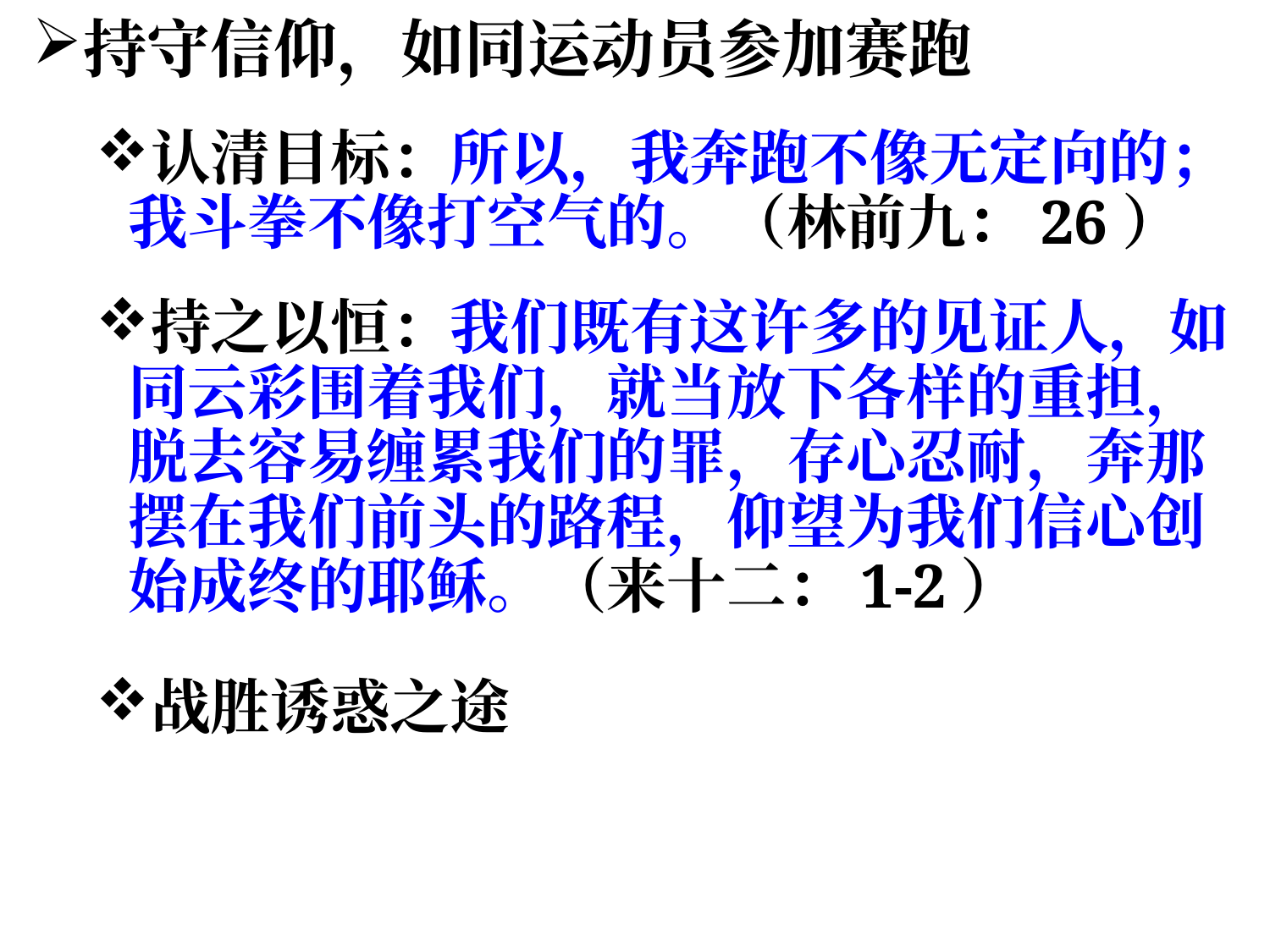

持守信仰，如同运动员参加赛跑

认清目标：所以，我奔跑不像无定向的；我斗拳不像打空气的。（林前九：26）

持之以恒：我们既有这许多的见证人，如同云彩围着我们，就当放下各样的重担，脱去容易缠累我们的罪，存心忍耐，奔那摆在我们前头的路程，仰望为我们信心创始成终的耶稣。（来十二：1-2）

战胜诱惑之途